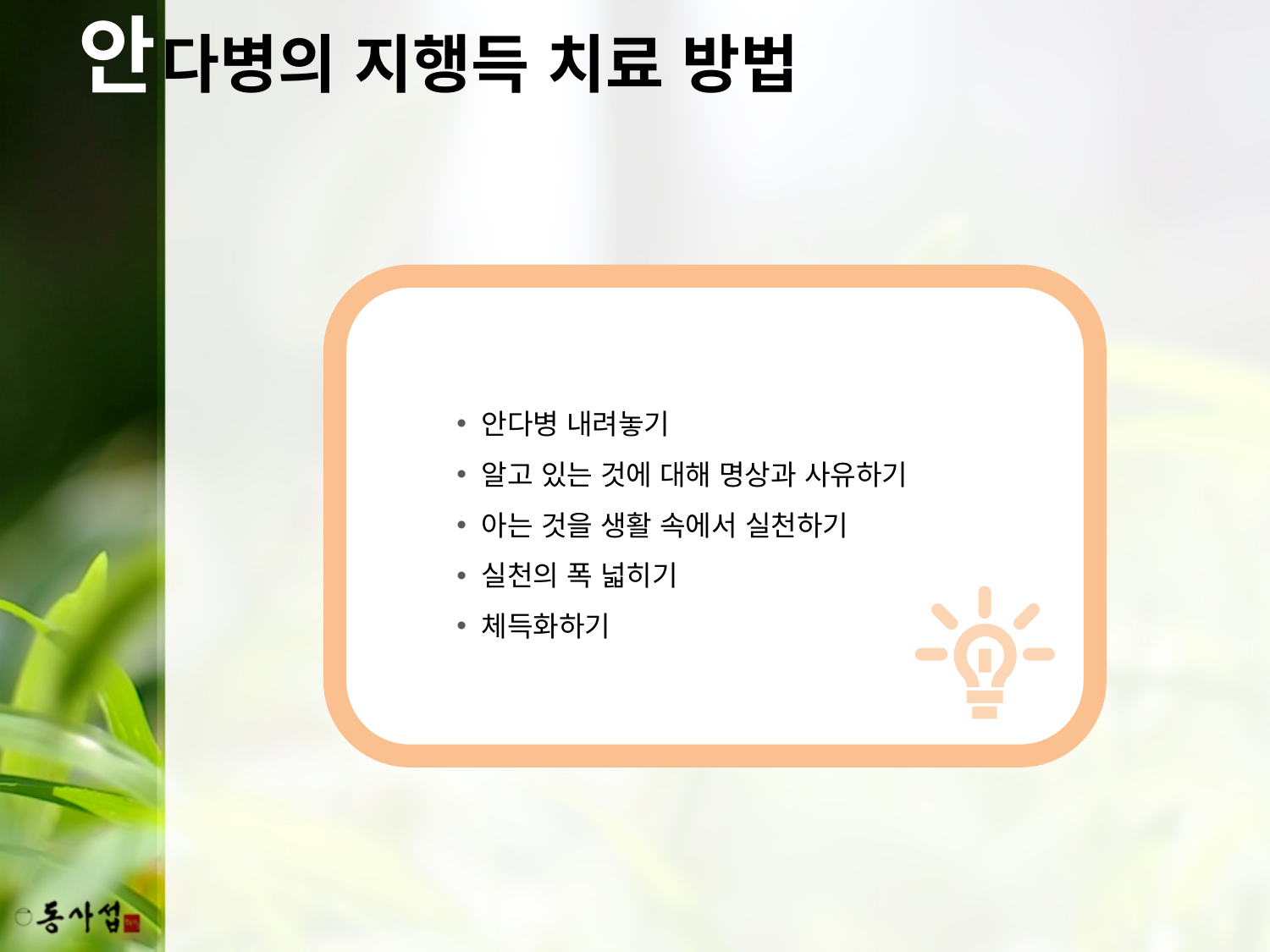

안
다병의 지행득 치료 방법
안다병 내려놓기
알고 있는 것에 대해 명상과 사유하기
아는 것을 생활 속에서 실천하기
실천의 폭 넓히기
체득화하기